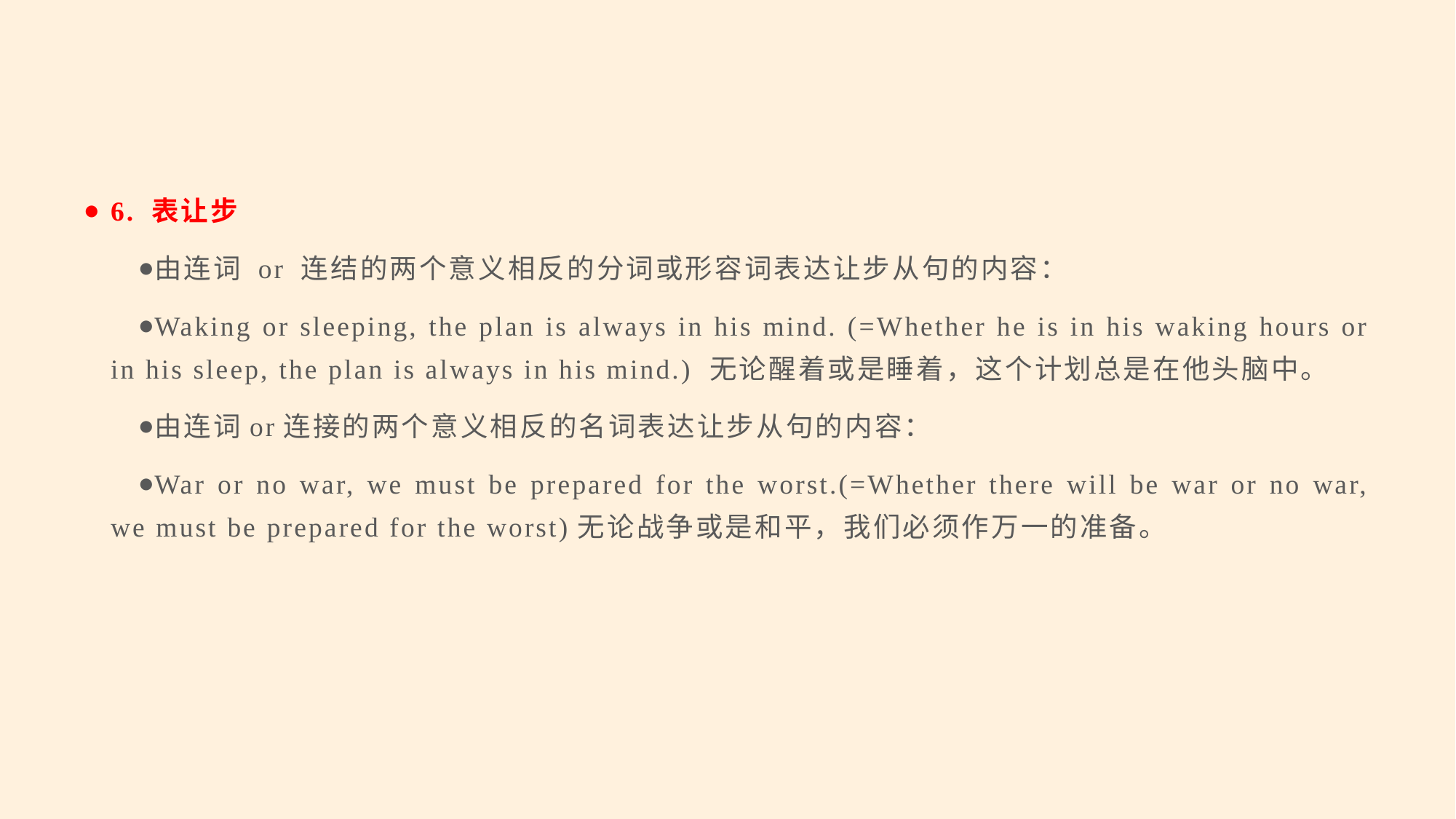

#
6. 表让步
由连词 or 连结的两个意义相反的分词或形容词表达让步从句的内容：
Waking or sleeping, the plan is always in his mind. (=Whether he is in his waking hours or in his sleep, the plan is always in his mind.) 无论醒着或是睡着，这个计划总是在他头脑中。
由连词or连接的两个意义相反的名词表达让步从句的内容：
War or no war, we must be prepared for the worst.(=Whether there will be war or no war, we must be prepared for the worst)无论战争或是和平，我们必须作万一的准备。